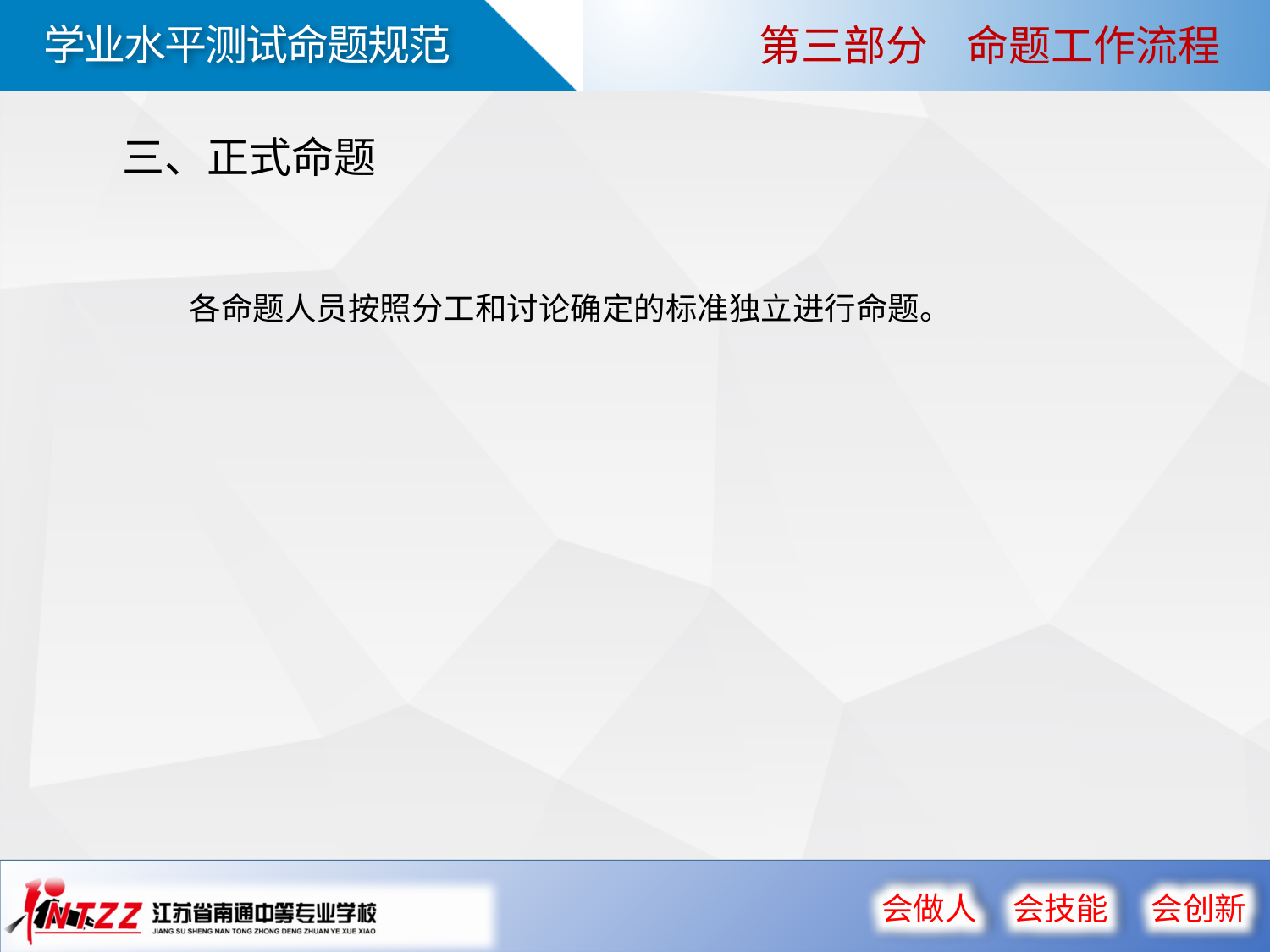

第三部分    命题工作流程
三、正式命题
各命题人员按照分工和讨论确定的标准独立进行命题。